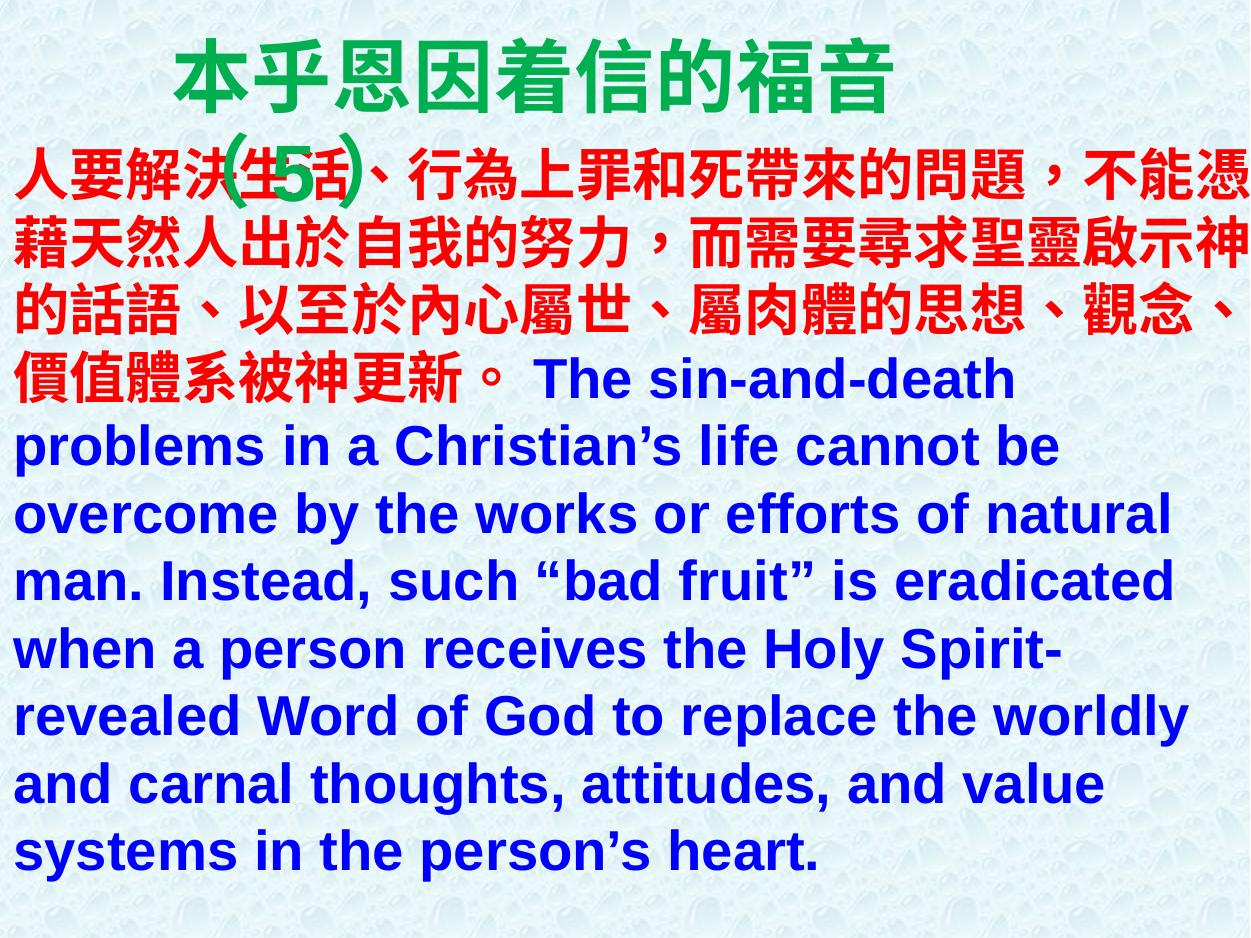

本乎恩因着信的福音（5）
人要解決生活、行為上罪和死帶來的問題，不能憑藉天然人出於自我的努力，而需要尋求聖靈啟示神的話語、以至於內心屬世、屬肉體的思想、觀念、價值體系被神更新。The sin-and-death problems in a Christian’s life cannot be overcome by the works or efforts of natural man. Instead, such “bad fruit” is eradicated when a person receives the Holy Spirit-revealed Word of God to replace the worldly and carnal thoughts, attitudes, and value systems in the person’s heart.